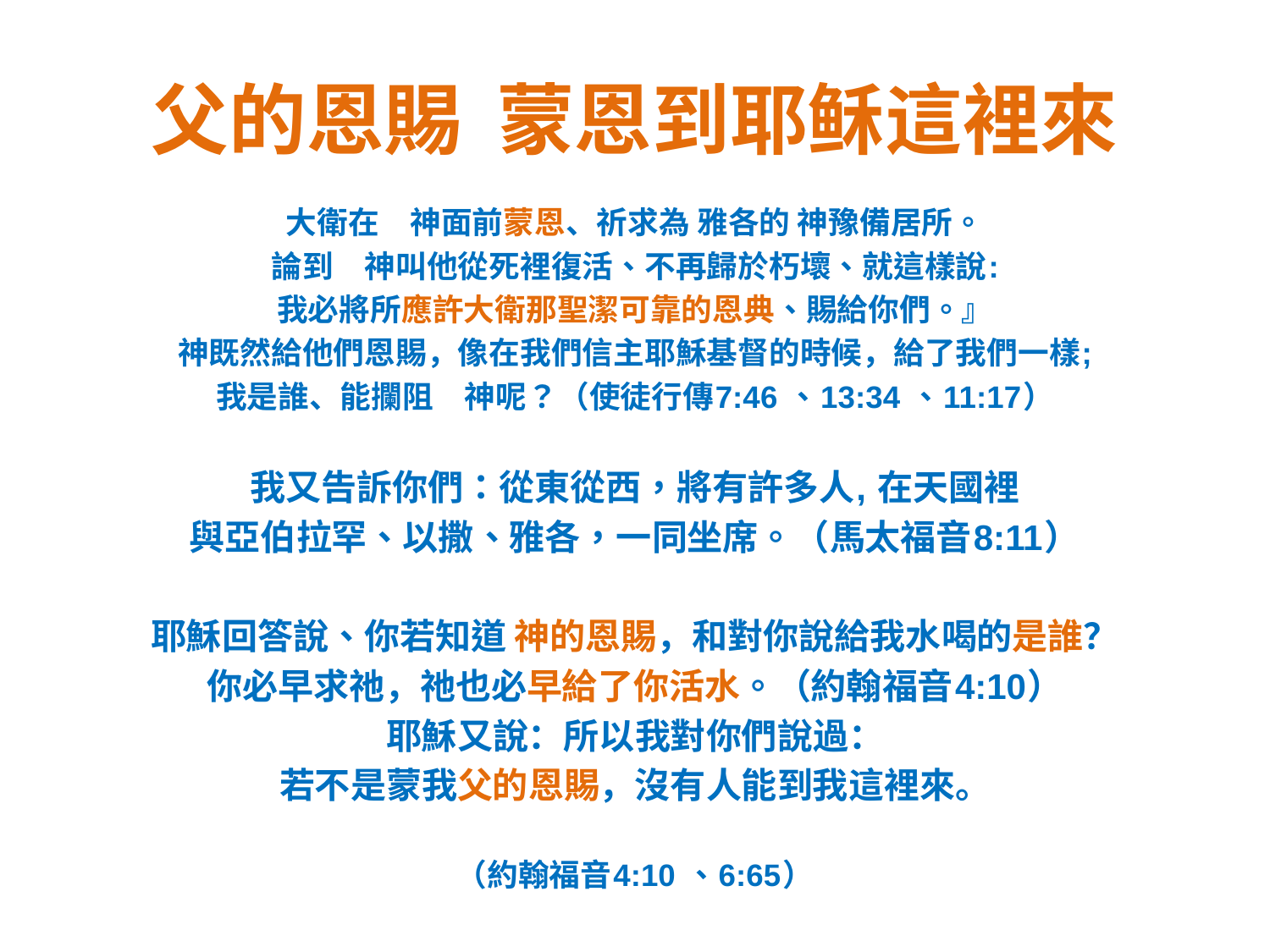

# 父的恩賜  蒙恩到耶稣這裡來
大衛在　神面前蒙恩、祈求為 雅各的 神豫備居所。
論到　神叫他從死裡復活、不再歸於朽壞、就這樣說:
我必將所應許大衛那聖潔可靠的恩典、賜給你們。』
神既然給他們恩賜，像在我們信主耶穌基督的時候，給了我們一樣;
我是誰、能攔阻　神呢？（使徒行傳7:46 、13:34 、11:17）

我又告訴你們：從東從西，將有許多人, 在天國裡
與亞伯拉罕、以撒、雅各，一同坐席。（馬太福音8:11）

耶穌回答說、你若知道 神的恩賜，和對你說給我水喝的是誰？
你必早求祂，祂也必早給了你活水。（約翰福音4:10）
耶穌又說：所以我對你們說過：
若不是蒙我父的恩賜，沒有人能到我這裡來。

（約翰福音4:10 、6:65）